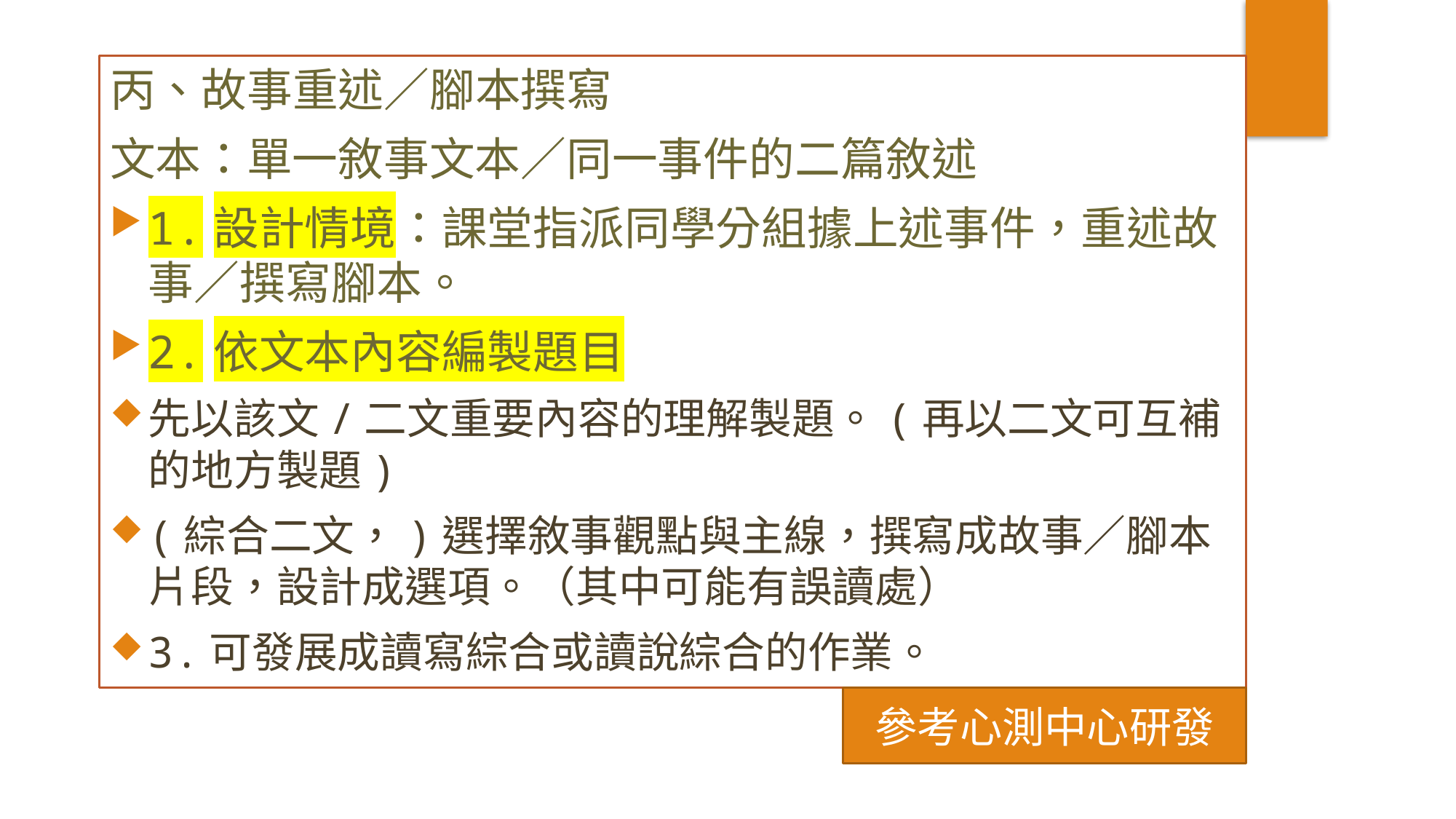

丙、故事重述／腳本撰寫
文本：單一敘事文本／同一事件的二篇敘述
1.設計情境：課堂指派同學分組據上述事件，重述故事／撰寫腳本。
2.依文本內容編製題目
先以該文/二文重要內容的理解製題。(再以二文可互補的地方製題)
(綜合二文，)選擇敘事觀點與主線，撰寫成故事／腳本片段，設計成選項。（其中可能有誤讀處）
3.可發展成讀寫綜合或讀說綜合的作業。

參考心測中心研發